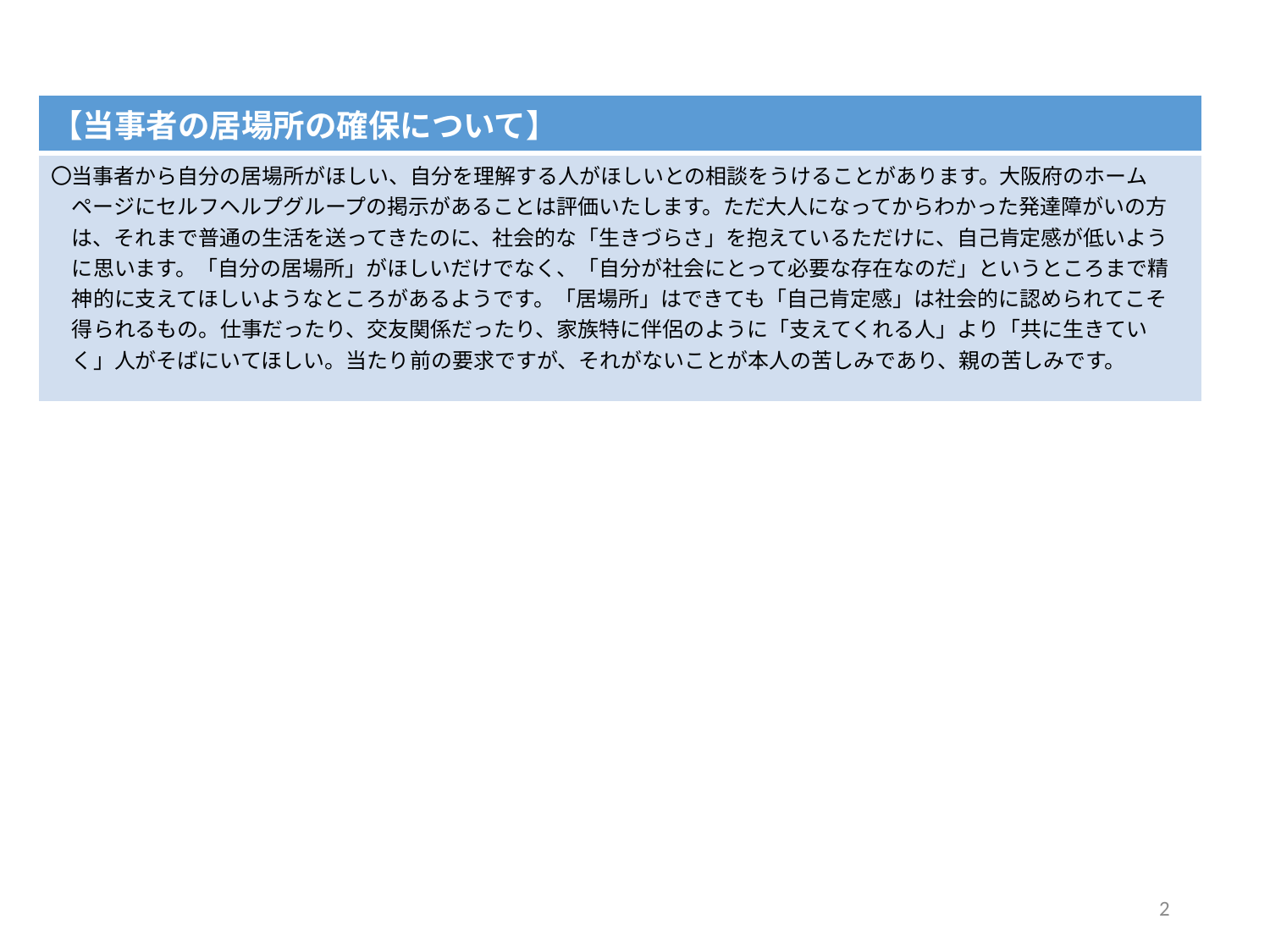

| 【当事者の居場所の確保について】 |
| --- |
| 〇当事者から自分の居場所がほしい、自分を理解する人がほしいとの相談をうけることがあります。大阪府のホーム 　ページにセルフヘルプグループの掲示があることは評価いたします。ただ大人になってからわかった発達障がいの方 　は、それまで普通の生活を送ってきたのに、社会的な「生きづらさ」を抱えているただけに、自己肯定感が低いよう 　に思います。「自分の居場所」がほしいだけでなく、「自分が社会にとって必要な存在なのだ」というところまで精 　神的に支えてほしいようなところがあるようです。「居場所」はできても「自己肯定感」は社会的に認められてこそ 　得られるもの。仕事だったり、交友関係だったり、家族特に伴侶のように「支えてくれる人」より「共に生きてい 　く」人がそばにいてほしい。当たり前の要求ですが、それがないことが本人の苦しみであり、親の苦しみです。 |
2